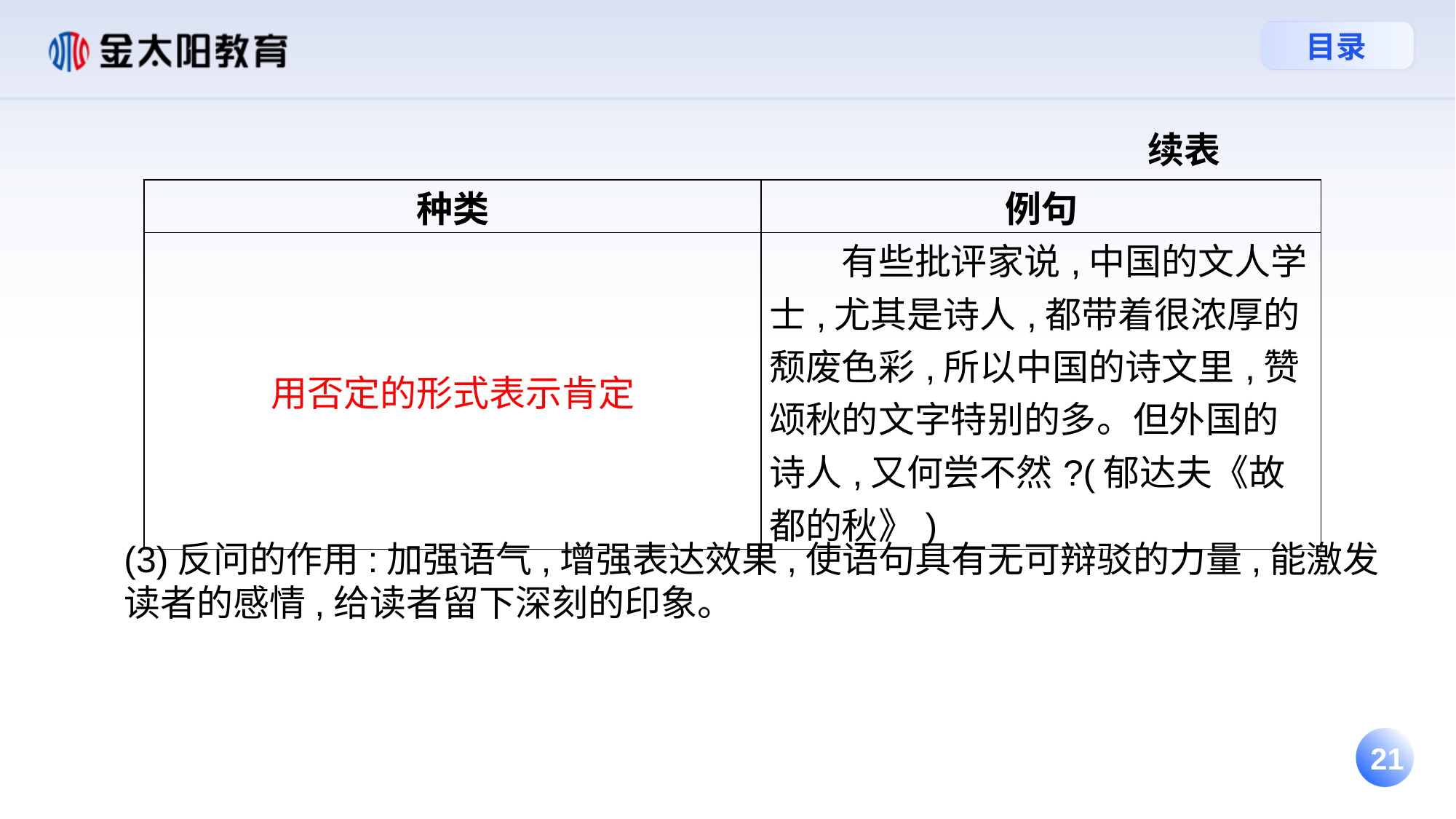

续表
| 种类 | 例句 |
| --- | --- |
| 用否定的形式表示肯定 | 有些批评家说,中国的文人学士,尤其是诗人,都带着很浓厚的颓废色彩,所以中国的诗文里,赞颂秋的文字特别的多。但外国的诗人,又何尝不然?(郁达夫《故都的秋》) |
(3)反问的作用:加强语气,增强表达效果,使语句具有无可辩驳的力量,能激发读者的感情,给读者留下深刻的印象。